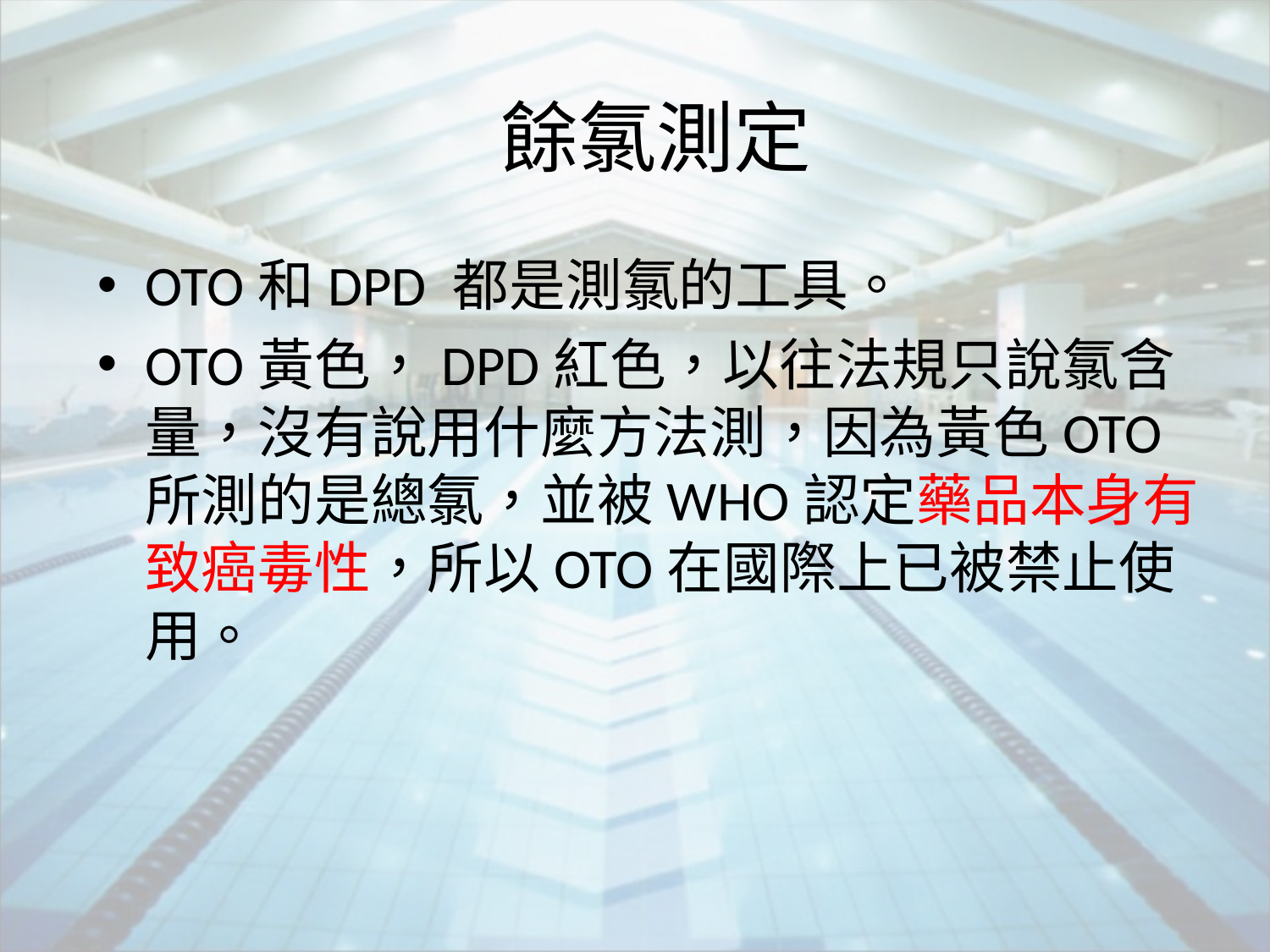

餘氯測定
OTO和DPD 都是測氯的工具。
OTO黃色，DPD紅色，以往法規只說氯含量，沒有說用什麼方法測，因為黃色OTO所測的是總氯，並被WHO認定藥品本身有致癌毒性，所以OTO在國際上已被禁止使用。